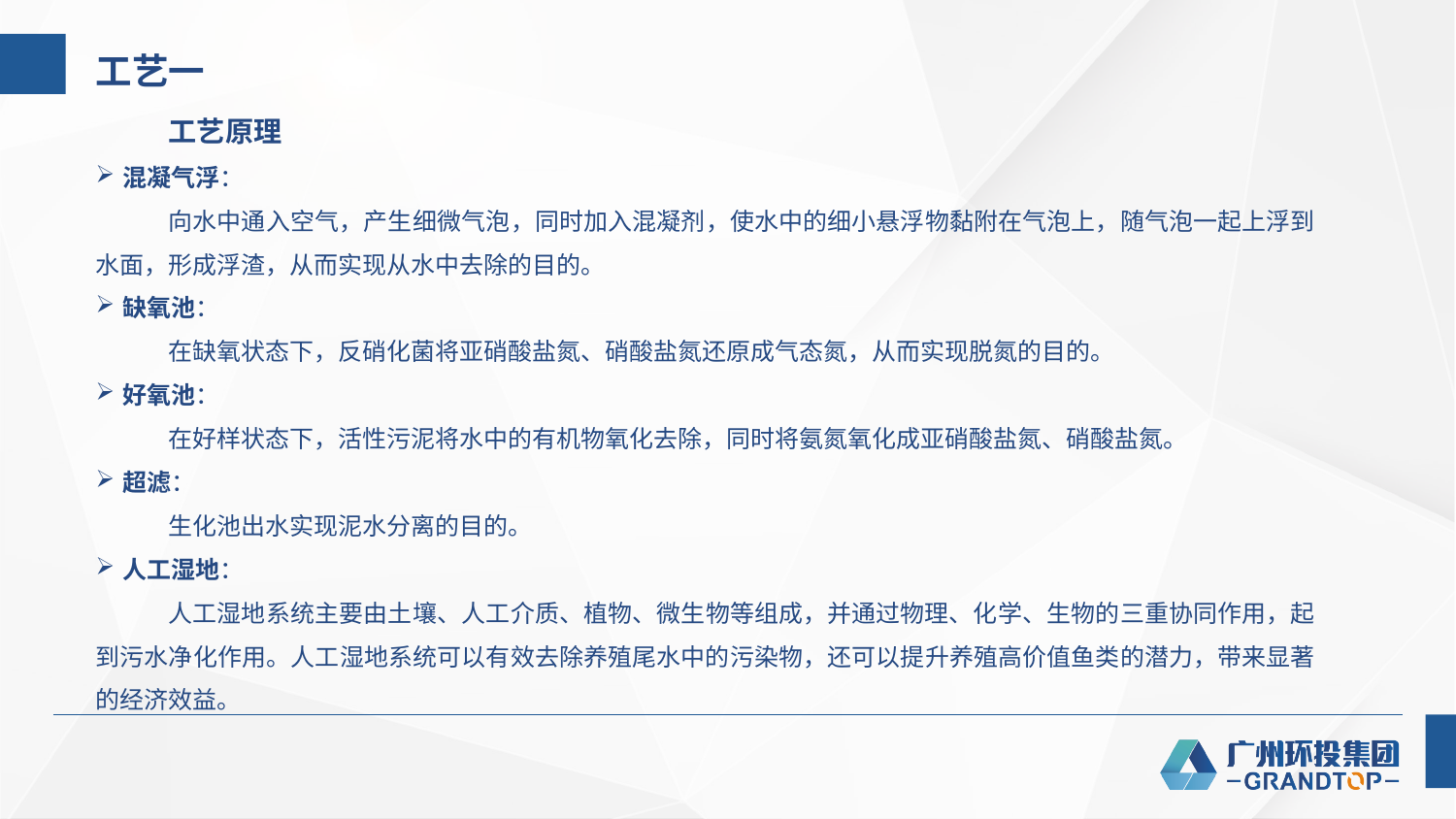

工艺一
工艺原理
混凝气浮：
向水中通入空气，产生细微气泡，同时加入混凝剂，使水中的细小悬浮物黏附在气泡上，随气泡一起上浮到水面，形成浮渣，从而实现从水中去除的目的。
缺氧池：
在缺氧状态下，反硝化菌将亚硝酸盐氮、硝酸盐氮还原成气态氮，从而实现脱氮的目的。
好氧池：
在好样状态下，活性污泥将水中的有机物氧化去除，同时将氨氮氧化成亚硝酸盐氮、硝酸盐氮。
超滤：
生化池出水实现泥水分离的目的。
人工湿地：
人工湿地系统主要由土壤、人工介质、植物、微生物等组成，并通过物理、化学、生物的三重协同作用，起到污水净化作用。人工湿地系统可以有效去除养殖尾水中的污染物，还可以提升养殖高价值鱼类的潜力，带来显著的经济效益。